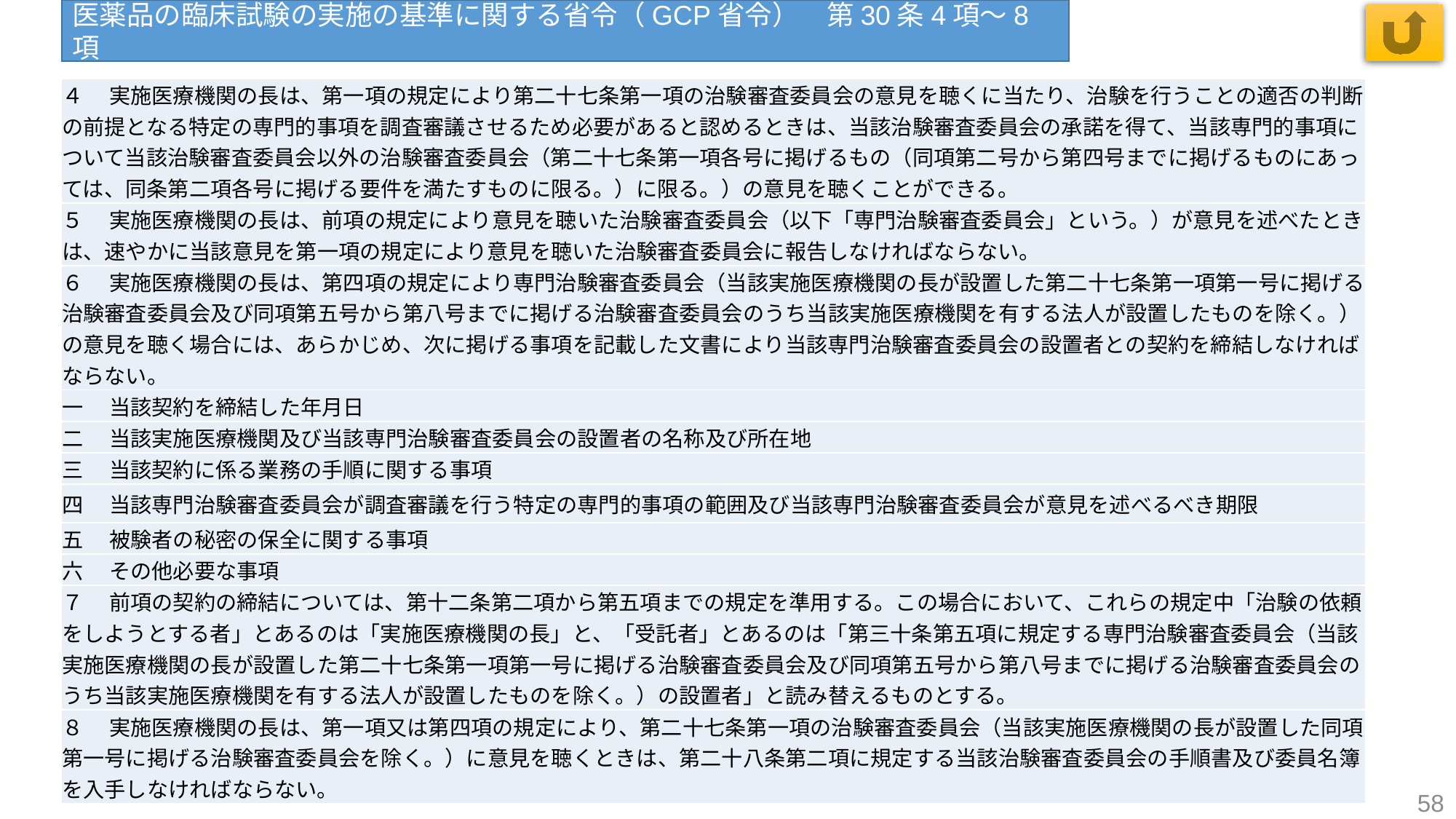

医薬品の臨床試験の実施の基準に関する省令（GCP省令）　第30条4項～8項

| ４ 　実施医療機関の長は、第一項の規定により第二十七条第一項の治験審査委員会の意見を聴くに当たり、治験を行うことの適否の判断の前提となる特定の専門的事項を調査審議させるため必要があると認めるときは、当該治験審査委員会の承諾を得て、当該専門的事項について当該治験審査委員会以外の治験審査委員会（第二十七条第一項各号に掲げるもの（同項第二号から第四号までに掲げるものにあっては、同条第二項各号に掲げる要件を満たすものに限る。）に限る。）の意見を聴くことができる。 |
| --- |
| ５ 　実施医療機関の長は、前項の規定により意見を聴いた治験審査委員会（以下「専門治験審査委員会」という。）が意見を述べたときは、速やかに当該意見を第一項の規定により意見を聴いた治験審査委員会に報告しなければならない。 |
| ６ 　実施医療機関の長は、第四項の規定により専門治験審査委員会（当該実施医療機関の長が設置した第二十七条第一項第一号に掲げる治験審査委員会及び同項第五号から第八号までに掲げる治験審査委員会のうち当該実施医療機関を有する法人が設置したものを除く。）の意見を聴く場合には、あらかじめ、次に掲げる事項を記載した文書により当該専門治験審査委員会の設置者との契約を締結しなければならない。 |
| 一 　当該契約を締結した年月日 |
| 二 　当該実施医療機関及び当該専門治験審査委員会の設置者の名称及び所在地 |
| 三 　当該契約に係る業務の手順に関する事項 |
| 四 　当該専門治験審査委員会が調査審議を行う特定の専門的事項の範囲及び当該専門治験審査委員会が意見を述べるべき期限 |
| 五 　被験者の秘密の保全に関する事項 |
| 六 　その他必要な事項 |
| ７ 　前項の契約の締結については、第十二条第二項から第五項までの規定を準用する。この場合において、これらの規定中「治験の依頼をしようとする者」とあるのは「実施医療機関の長」と、「受託者」とあるのは「第三十条第五項に規定する専門治験審査委員会（当該実施医療機関の長が設置した第二十七条第一項第一号に掲げる治験審査委員会及び同項第五号から第八号までに掲げる治験審査委員会のうち当該実施医療機関を有する法人が設置したものを除く。）の設置者」と読み替えるものとする。 |
| ８ 　実施医療機関の長は、第一項又は第四項の規定により、第二十七条第一項の治験審査委員会（当該実施医療機関の長が設置した同項第一号に掲げる治験審査委員会を除く。）に意見を聴くときは、第二十八条第二項に規定する当該治験審査委員会の手順書及び委員名簿を入手しなければならない。 |